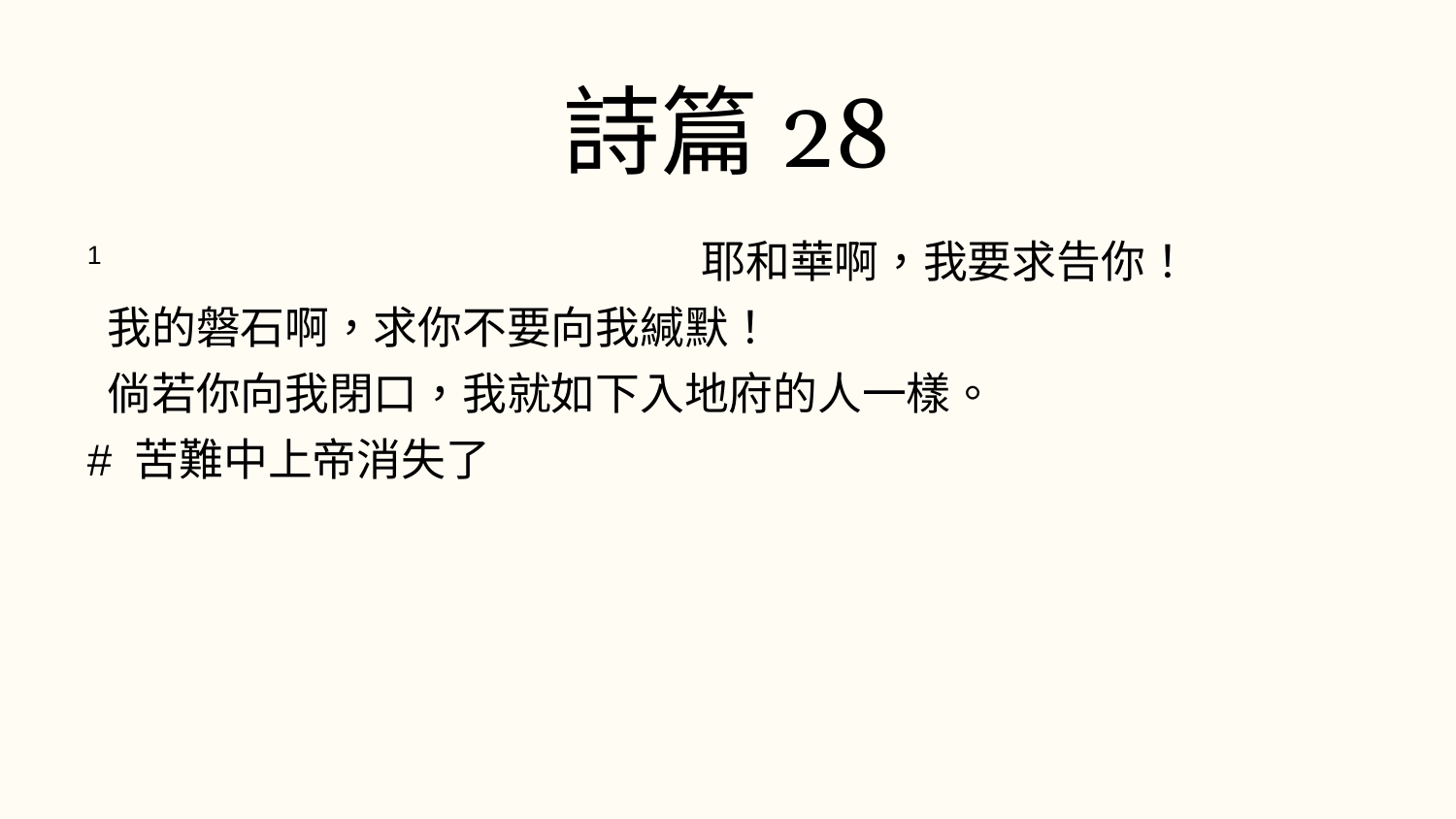

詩篇28
1 	耶和華啊，我要求告你！
	我的磐石啊，求你不要向我緘默！
	倘若你向我閉口，我就如下入地府的人一樣。
# 苦難中上帝消失了